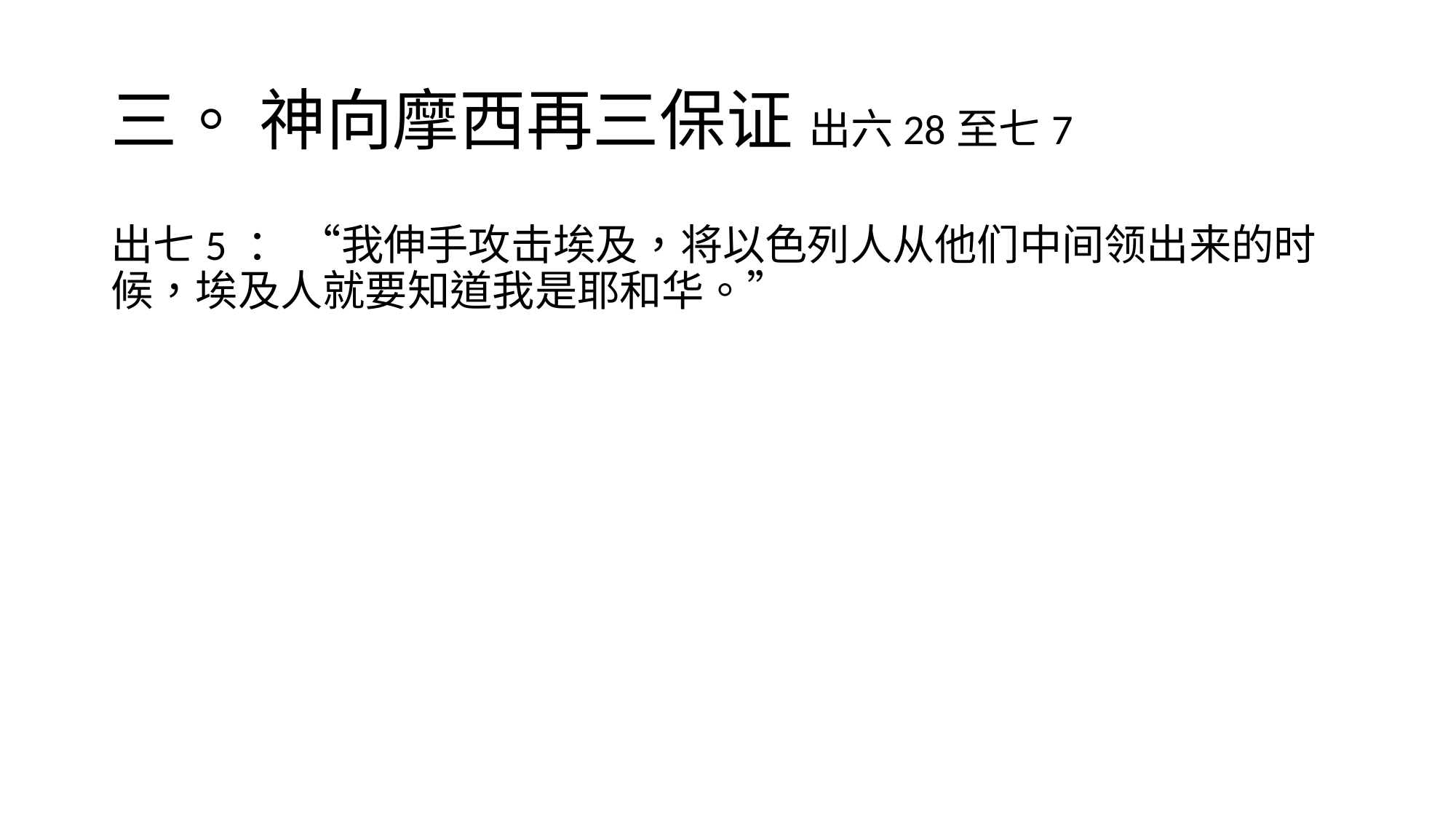

# 三。 神向摩西再三保证 出六28至七7
出七5 ： “我伸手攻击埃及，将以色列人从他们中间领出来的时候，埃及人就要知道我是耶和华。”